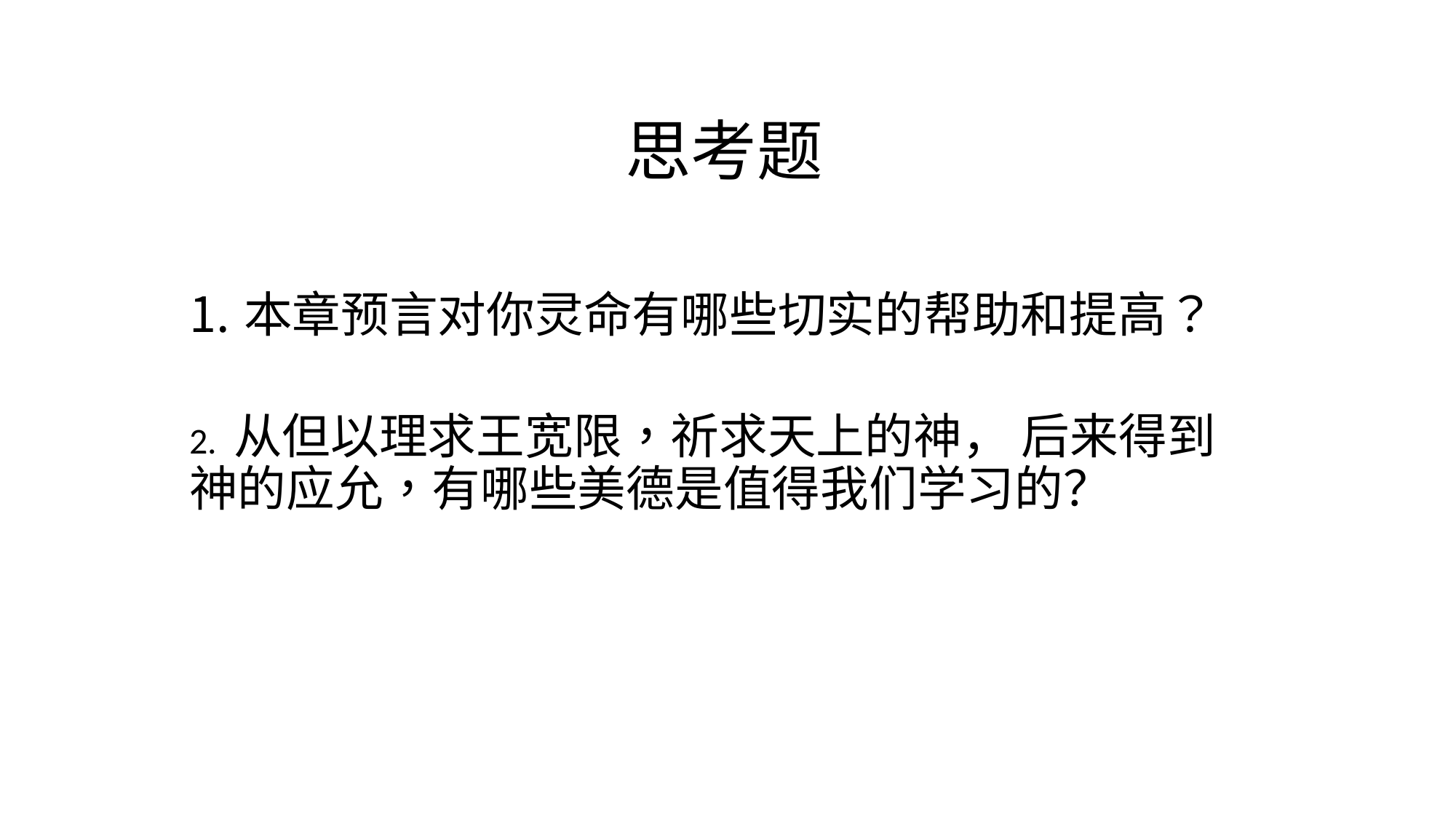

# 思考题
本章预言对你灵命有哪些切实的帮助和提高？

2. 从但以理求王宽限，祈求天上的神， 后来得到神的应允，有哪些美德是值得我们学习的？